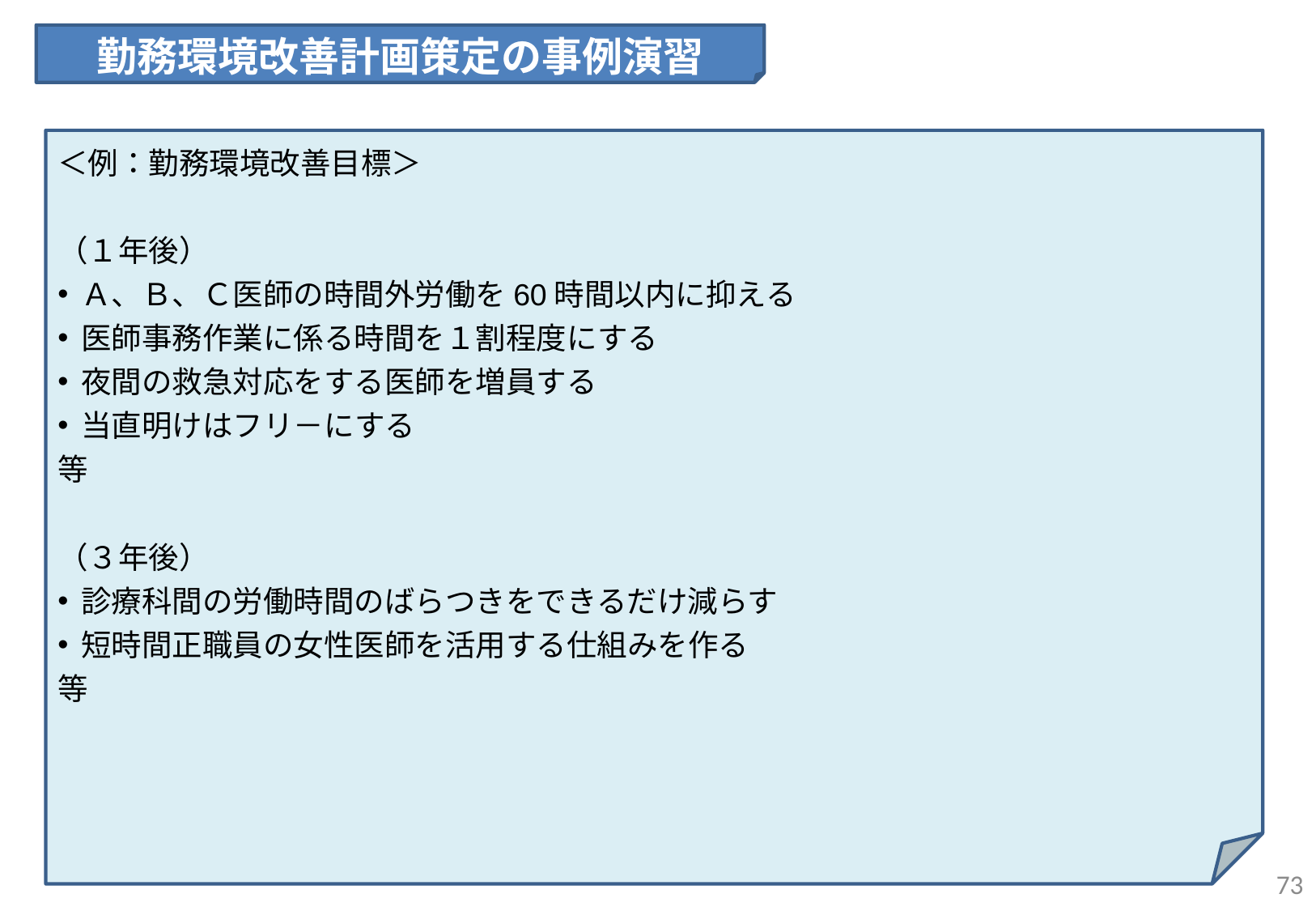

勤務環境改善計画策定の事例演習
＜例：勤務環境改善目標＞

（１年後）
Ａ、Ｂ、Ｃ医師の時間外労働を60時間以内に抑える
医師事務作業に係る時間を１割程度にする
夜間の救急対応をする医師を増員する
当直明けはフリ－にする
等

（３年後）
診療科間の労働時間のばらつきをできるだけ減らす
短時間正職員の女性医師を活用する仕組みを作る
等

73